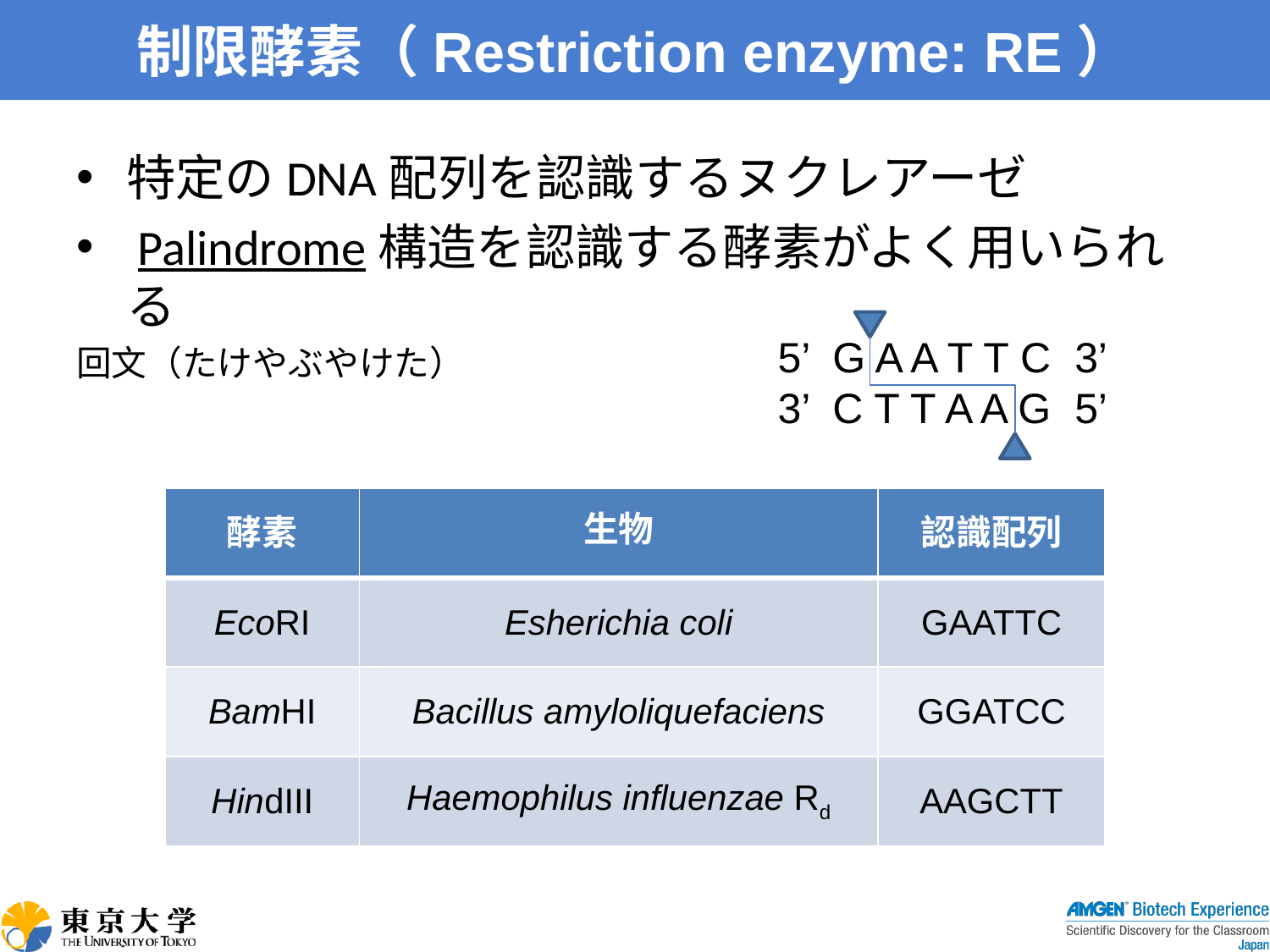

# 制限酵素（Restriction enzyme: RE）
特定のDNA配列を認識するヌクレアーゼ
 Palindrome構造を認識する酵素がよく用いられる
回文（たけやぶやけた）

5’  G A A T T C  3’
3’  C T T A A G  5’

| 酵素 | 生物 | 認識配列 |
| --- | --- | --- |
| EcoRI | Esherichia coli | GAATTC |
| BamHI | Bacillus amyloliquefaciens | GGATCC |
| HindIII | Haemophilus influenzae Rd | AAGCTT |